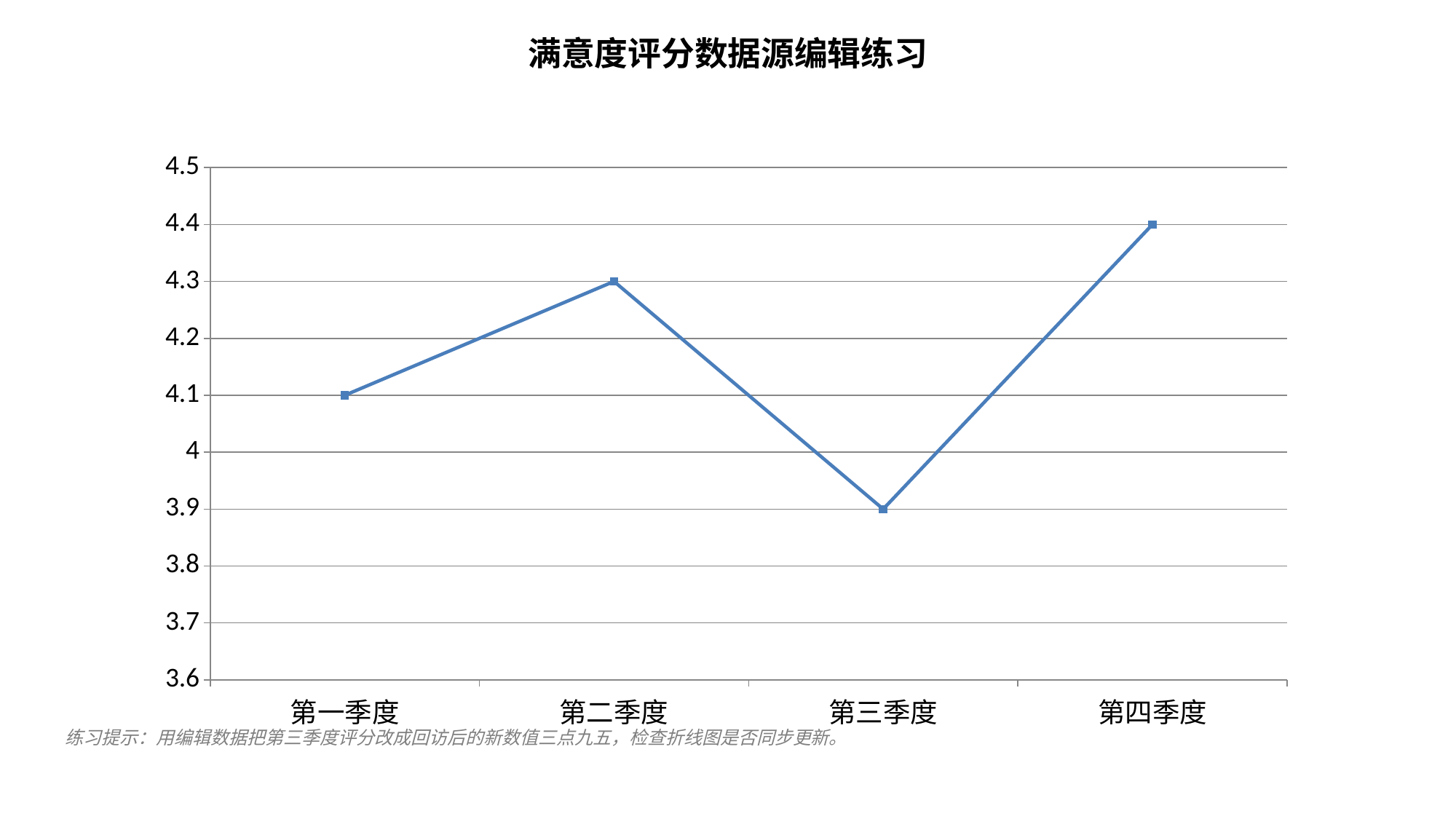

满意度评分数据源编辑练习

### Chart

| Category | 满意度评分 |
|---|---|
| 第一季度 | 4.1 |
| 第二季度 | 4.3 |
| 第三季度 | 3.9 |
| 第四季度 | 4.4 |
练习提示：用编辑数据把第三季度评分改成回访后的新数值三点九五，检查折线图是否同步更新。